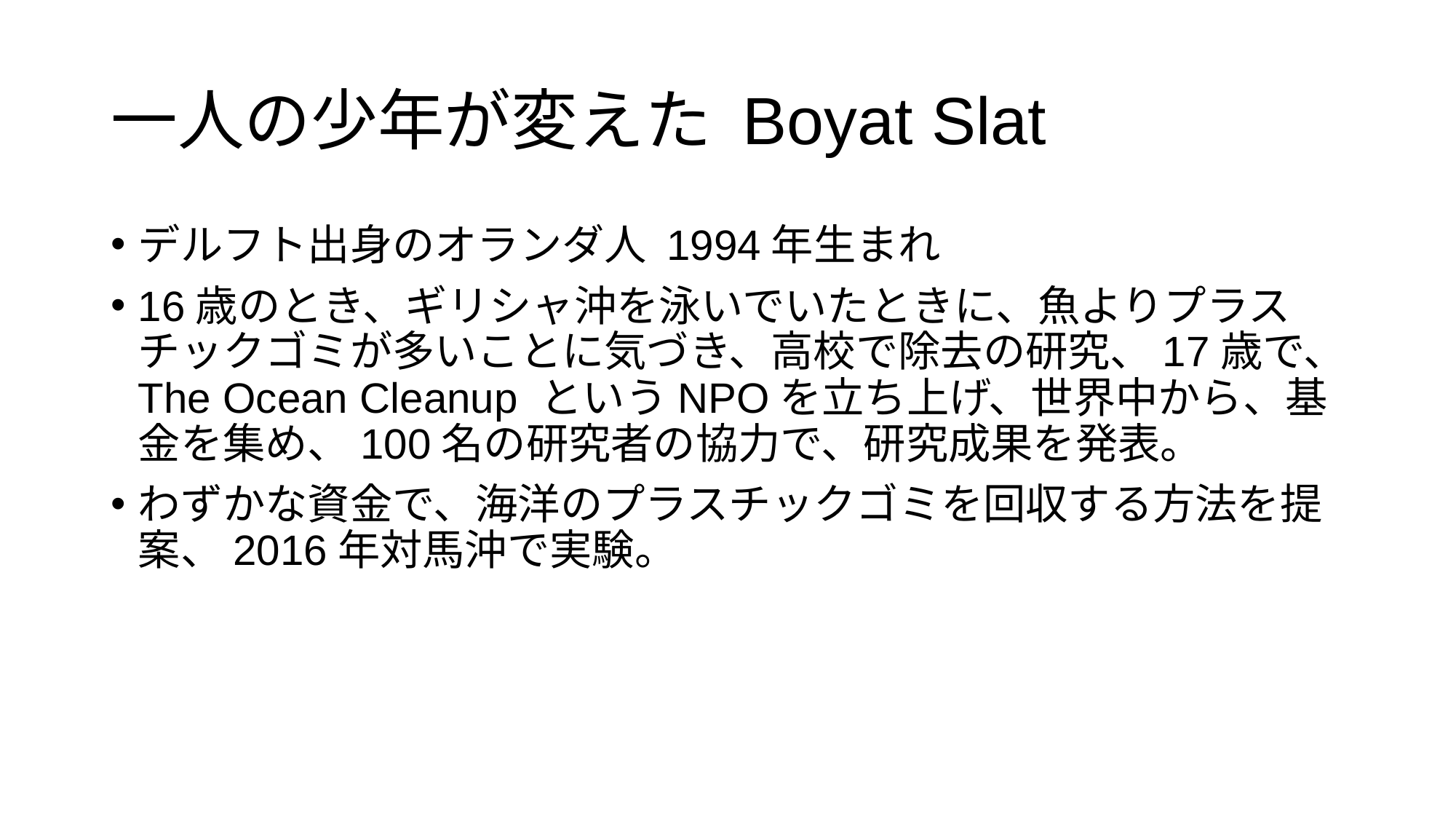

# 一人の少年が変えた Boyat Slat
デルフト出身のオランダ人 1994年生まれ
16歳のとき、ギリシャ沖を泳いでいたときに、魚よりプラスチックゴミが多いことに気づき、高校で除去の研究、17歳で、The Ocean Cleanup というNPOを立ち上げ、世界中から、基金を集め、100名の研究者の協力で、研究成果を発表。
わずかな資金で、海洋のプラスチックゴミを回収する方法を提案、2016年対馬沖で実験。